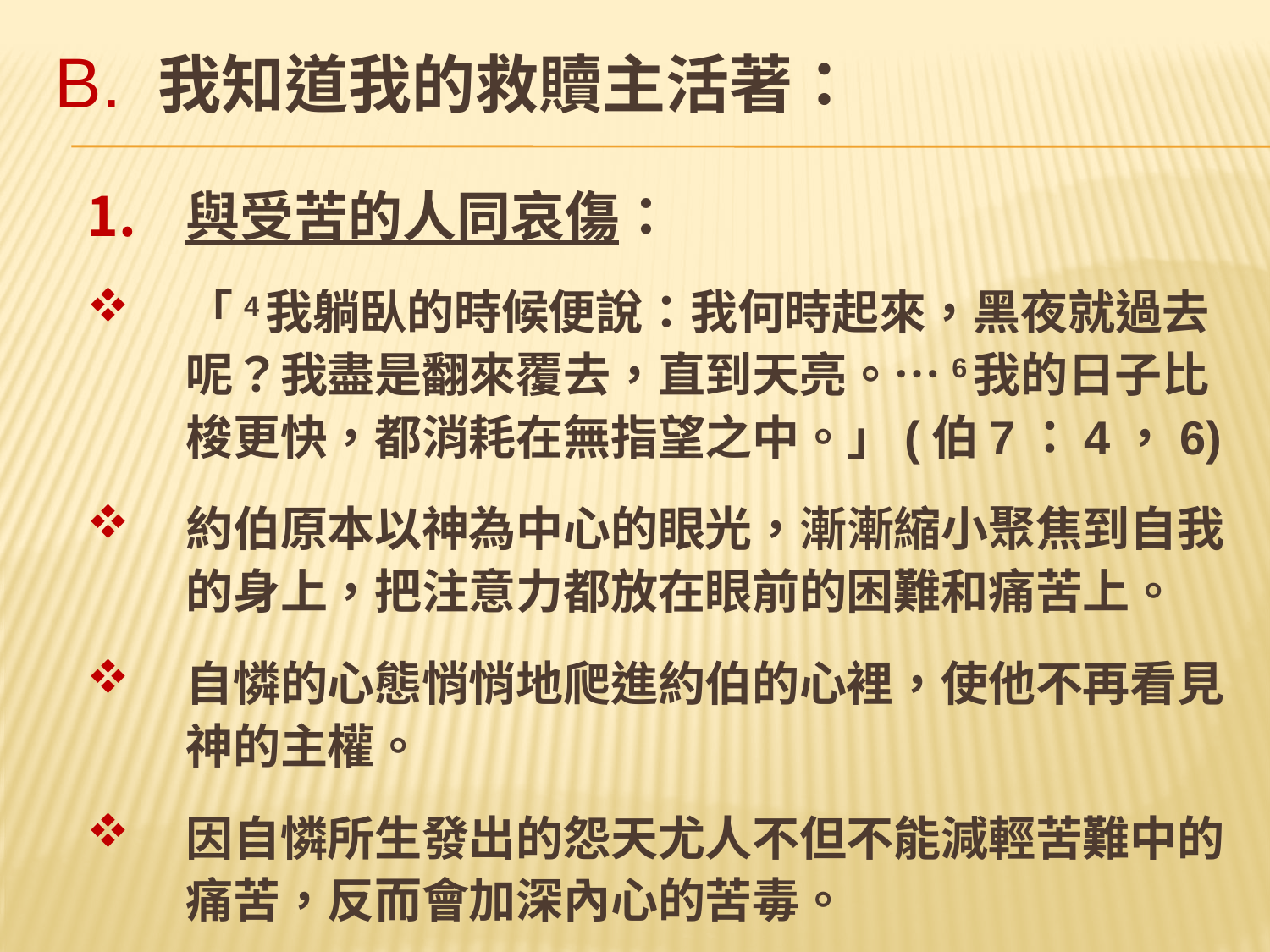

# B. 我知道我的救贖主活著：
與受苦的人同哀傷：
「4我躺臥的時候便說：我何時起來，黑夜就過去呢？我盡是翻來覆去，直到天亮。…6我的日子比梭更快，都消耗在無指望之中。」(伯7：4，6)
約伯原本以神為中心的眼光，漸漸縮小聚焦到自我的身上，把注意力都放在眼前的困難和痛苦上。
自憐的心態悄悄地爬進約伯的心裡，使他不再看見神的主權。
因自憐所生發出的怨天尤人不但不能減輕苦難中的痛苦，反而會加深內心的苦毒。